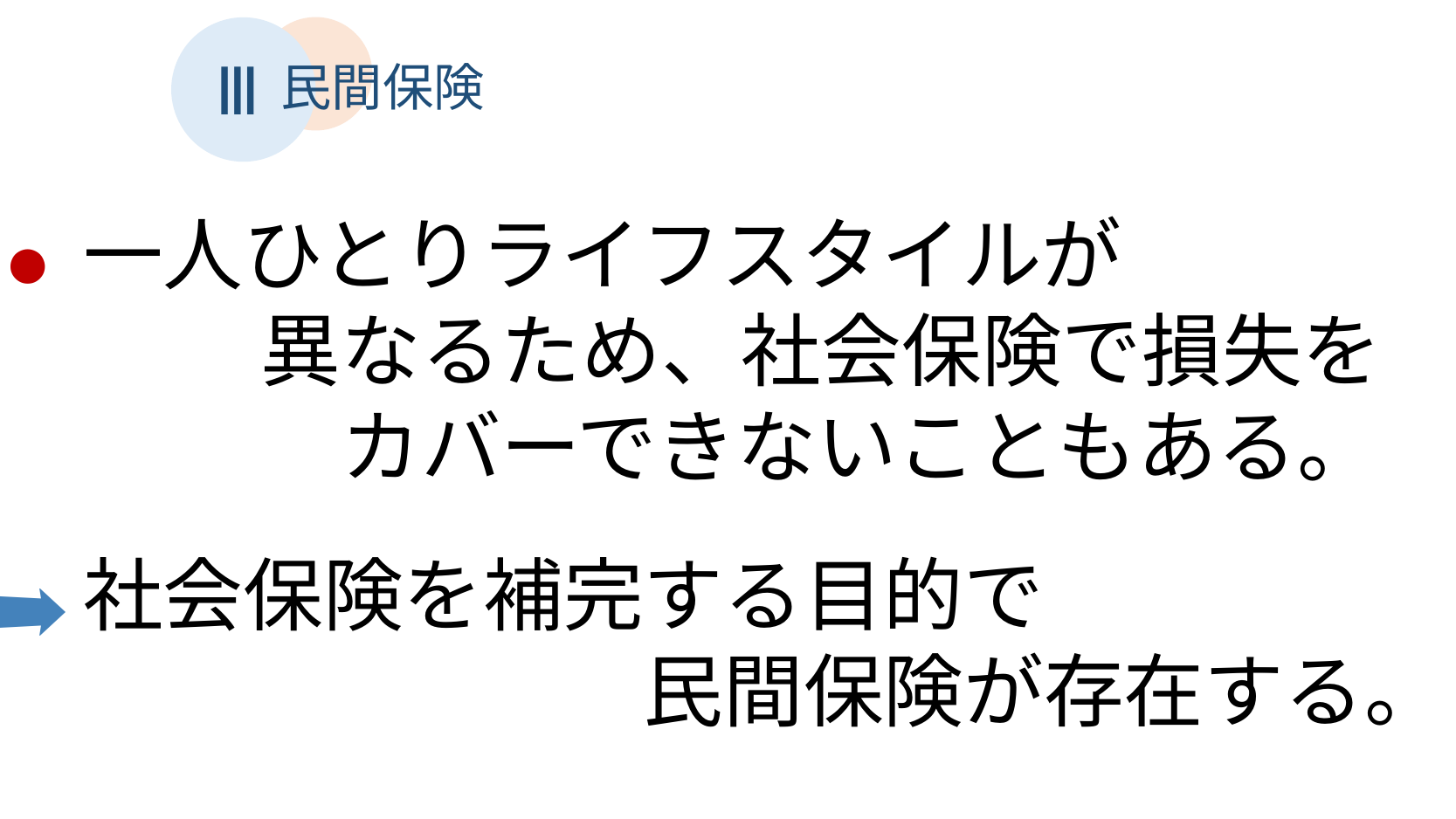

Ⅲ
民間保険
一人ひとりライフスタイルが
　 　異なるため、社会保険で損失を
　 　　カバーできないこともある。
●
社会保険を補完する目的で
　　　　　　　民間保険が存在する。
➡